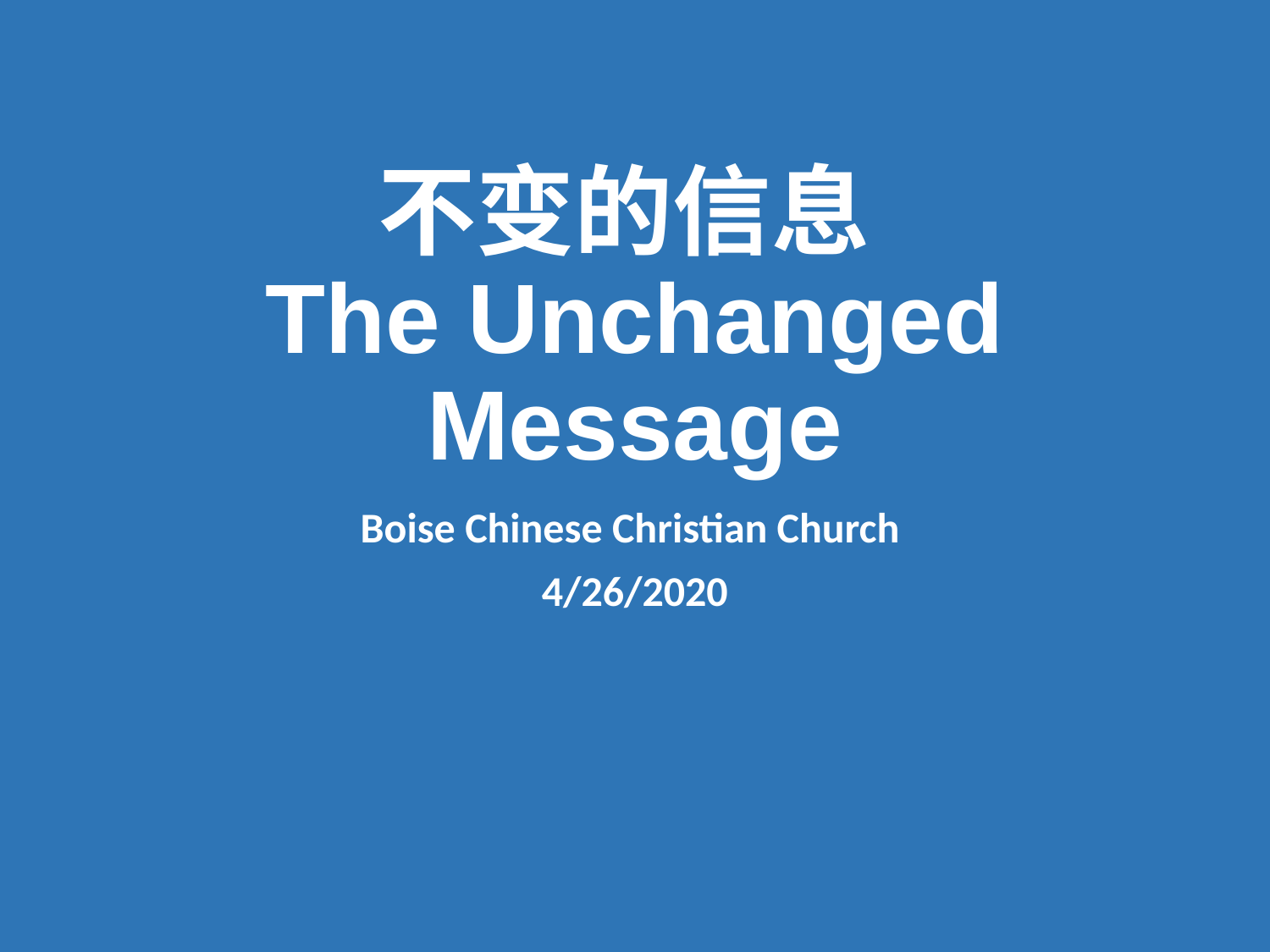

# 不变的信息 The Unchanged Message
Boise Chinese Christian Church
4/26/2020